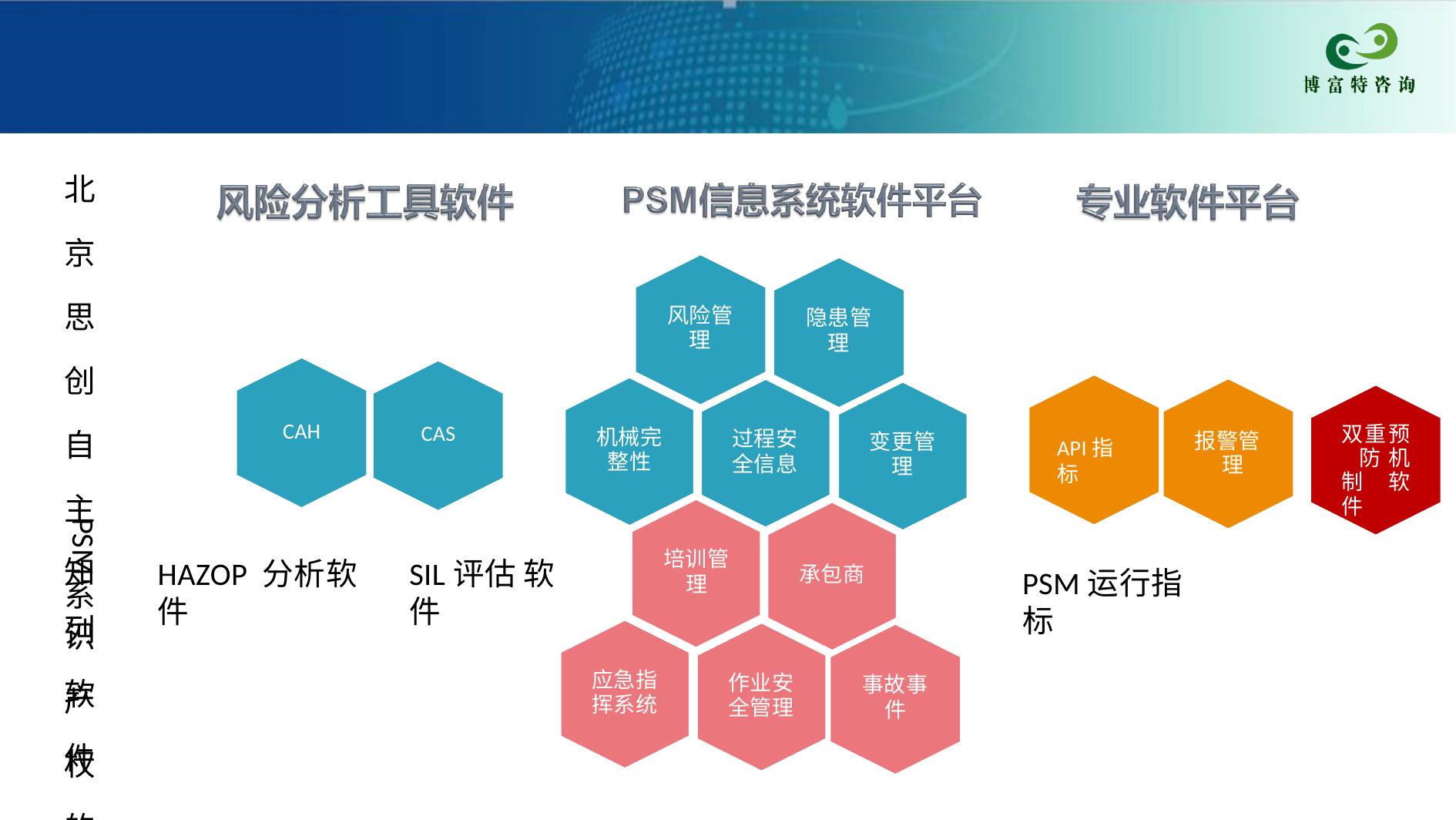

北  京  思  创  自  主  知  识  产  权  的

风险管
理
隐患管
理

CAH
CAS
双重预  防机制  软件
机械完
整性
过程安
全信息
变更管
理
报警管  理
API指标

PSM

培训管
理
HAZOP 分析软件
SIL评估 软件
承包商
PSM运行指标
系
列  软  件

应急指
挥系统
作业安
全管理
事故事
件